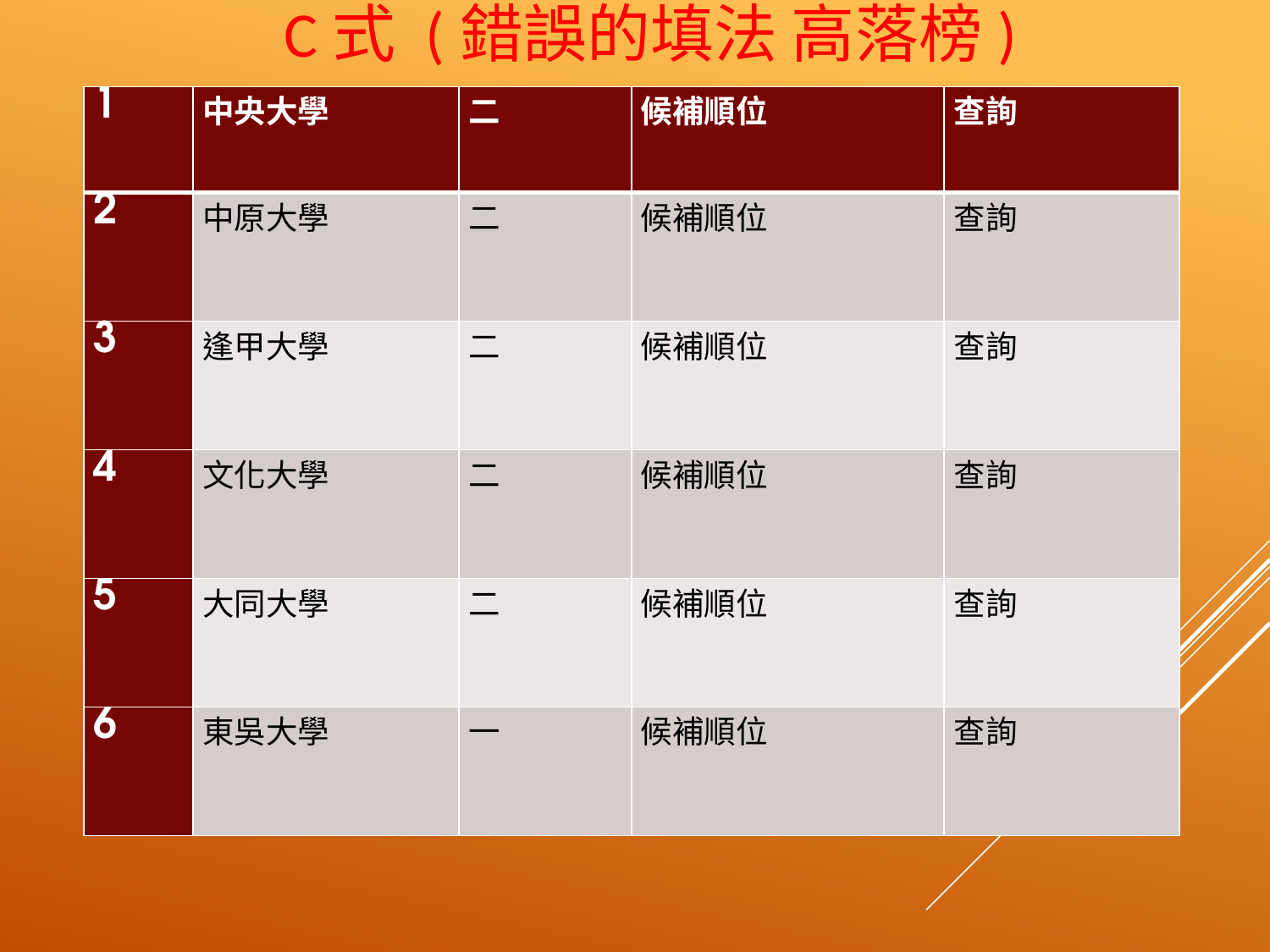

C式 (錯誤的填法 高落榜)
| 1 | 中央大學 | 二 | 候補順位 | 查詢 |
| --- | --- | --- | --- | --- |
| 2 | 中原大學 | 二 | 候補順位 | 查詢 |
| 3 | 逢甲大學 | 二 | 候補順位 | 查詢 |
| 4 | 文化大學 | 二 | 候補順位 | 查詢 |
| 5 | 大同大學 | 二 | 候補順位 | 查詢 |
| 6 | 東吳大學 | 一 | 候補順位 | 查詢 |
#